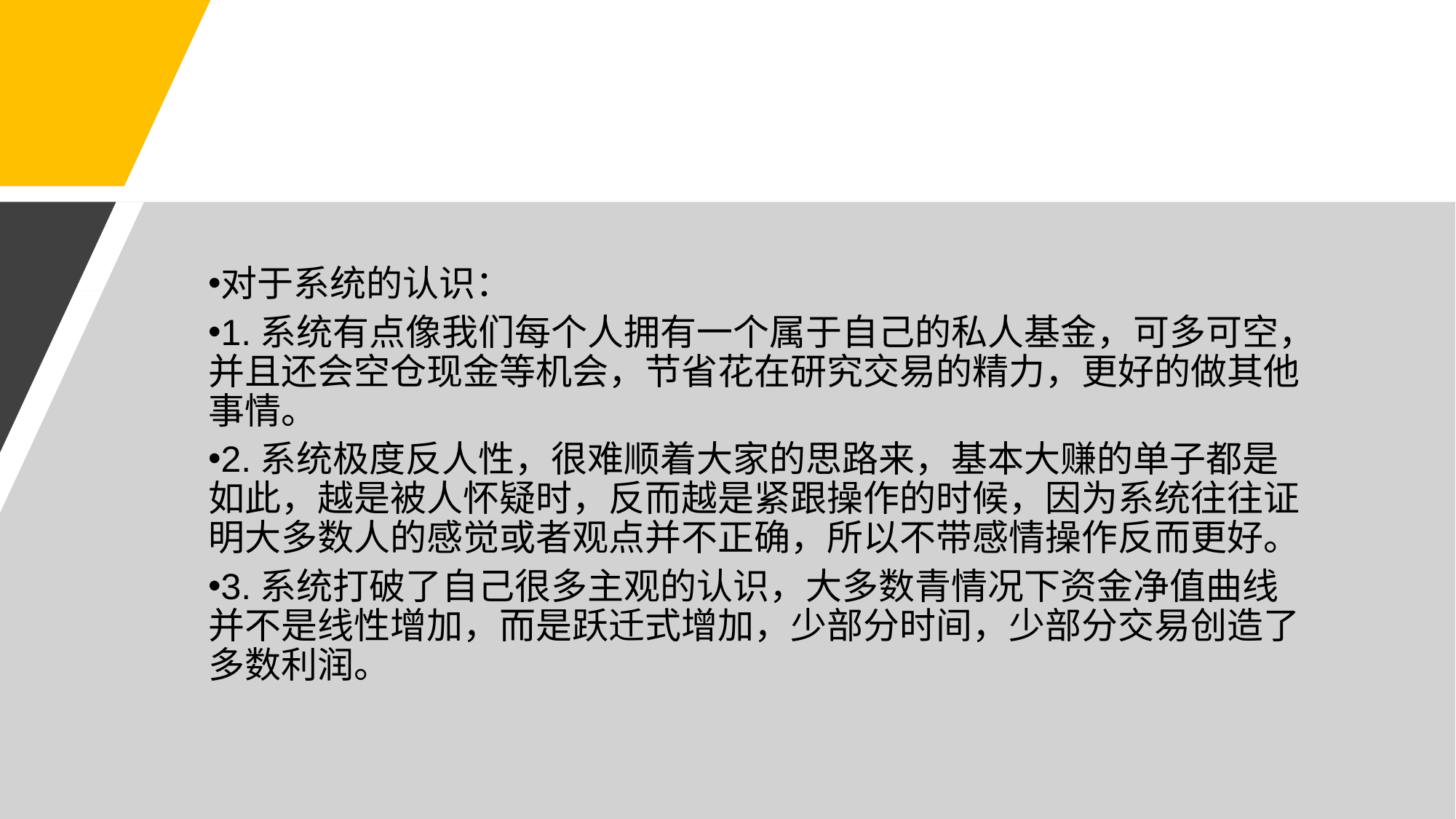

对于系统的认识：
1.系统有点像我们每个人拥有一个属于自己的私人基金，可多可空，并且还会空仓现金等机会，节省花在研究交易的精力，更好的做其他事情。
2.系统极度反人性，很难顺着大家的思路来，基本大赚的单子都是如此，越是被人怀疑时，反而越是紧跟操作的时候，因为系统往往证明大多数人的感觉或者观点并不正确，所以不带感情操作反而更好。
3.系统打破了自己很多主观的认识，大多数青情况下资金净值曲线并不是线性增加，而是跃迁式增加，少部分时间，少部分交易创造了多数利润。